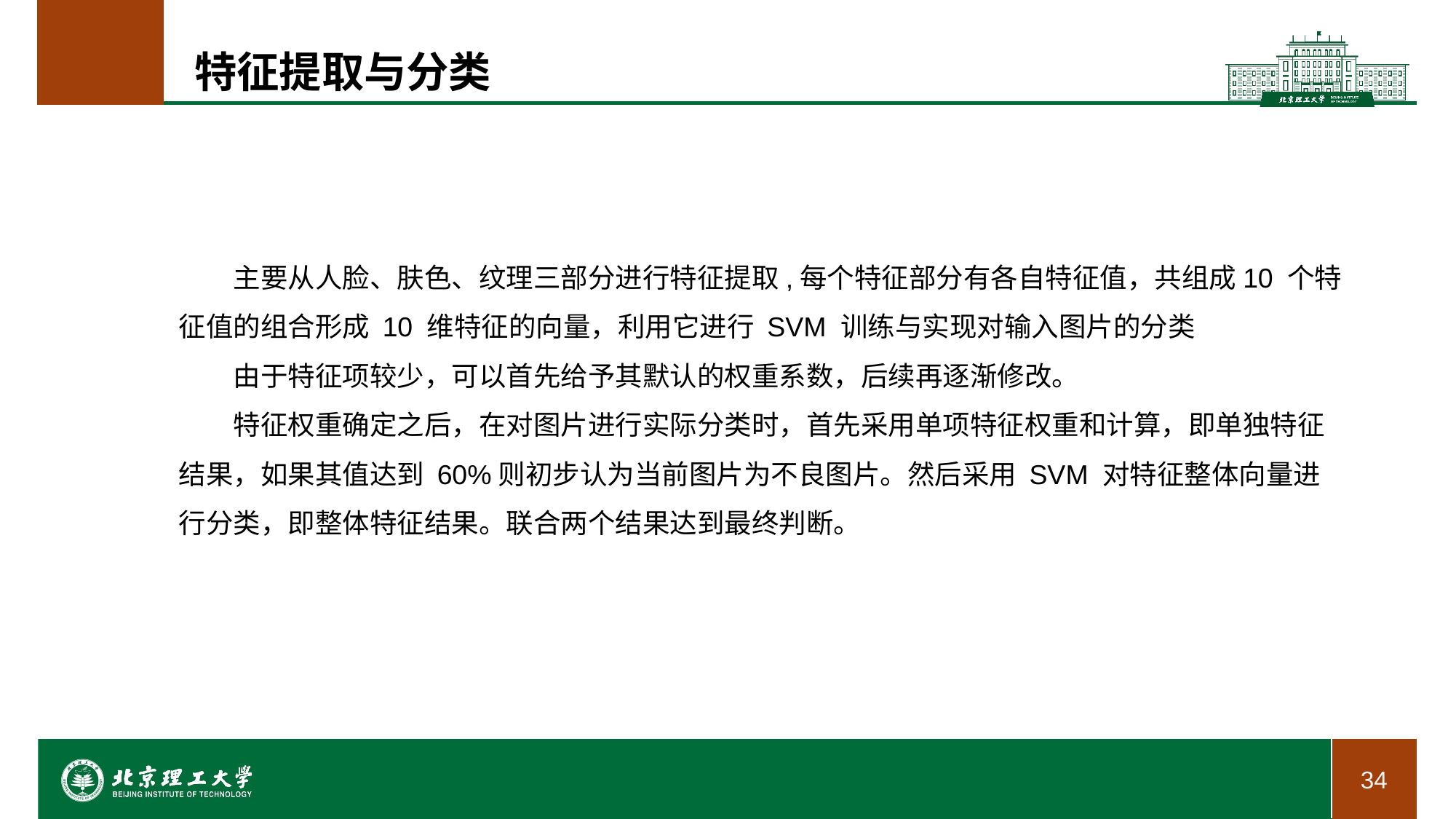

# 特征提取与分类
主要从人脸、肤色、纹理三部分进行特征提取,每个特征部分有各自特征值，共组成10 个特征值的组合形成 10 维特征的向量，利用它进行 SVM 训练与实现对输入图片的分类
由于特征项较少，可以首先给予其默认的权重系数，后续再逐渐修改。
特征权重确定之后，在对图片进行实际分类时，首先采用单项特征权重和计算，即单独特征结果，如果其值达到 60%则初步认为当前图片为不良图片。然后采用 SVM 对特征整体向量进行分类，即整体特征结果。联合两个结果达到最终判断。